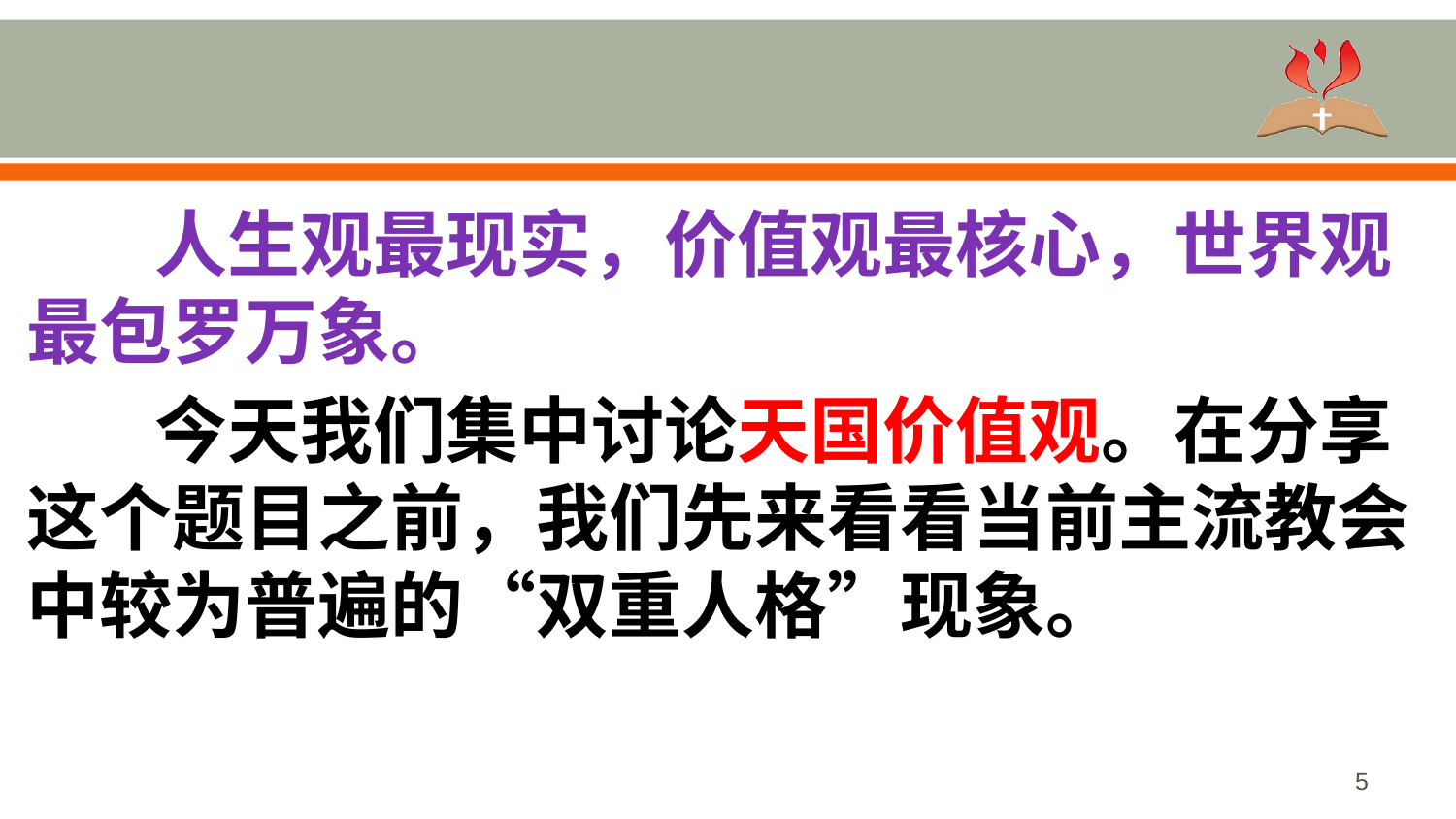

#
人生观最现实，价值观最核心，世界观最包罗万象。
今天我们集中讨论天国价值观。在分享这个题目之前，我们先来看看当前主流教会中较为普遍的“双重人格”现象。

5